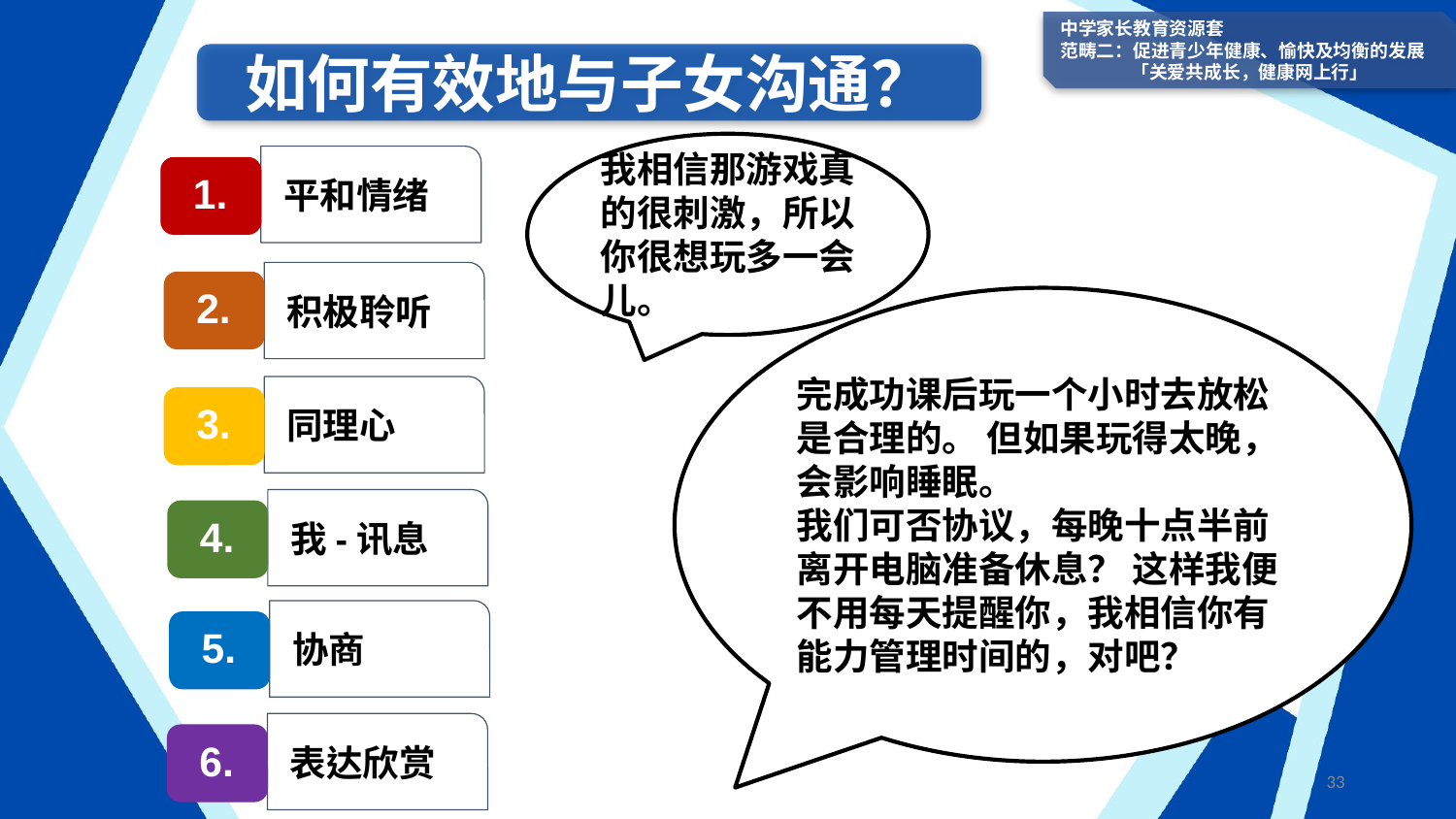

中学家长教育资源套
范畴二：促进青少年健康、愉快及均衡的发展
「关爱共成长，健康网上行」
如何有效地与子女沟通？
我相信那游戏真的很刺激，所以你很想玩多一会儿。
平和情绪
1.
积极聆听
2.
完成功课后玩一个小时去放松是合理的。 但如果玩得太晚，会影响睡眠。
我们可否协议，每晚十点半前离开电脑准备休息？ 这样我便不用每天提醒你，我相信你有能力管理时间的，对吧？
同理心
3.
我-讯息
4.
协商
5.
表达欣赏
6.
33